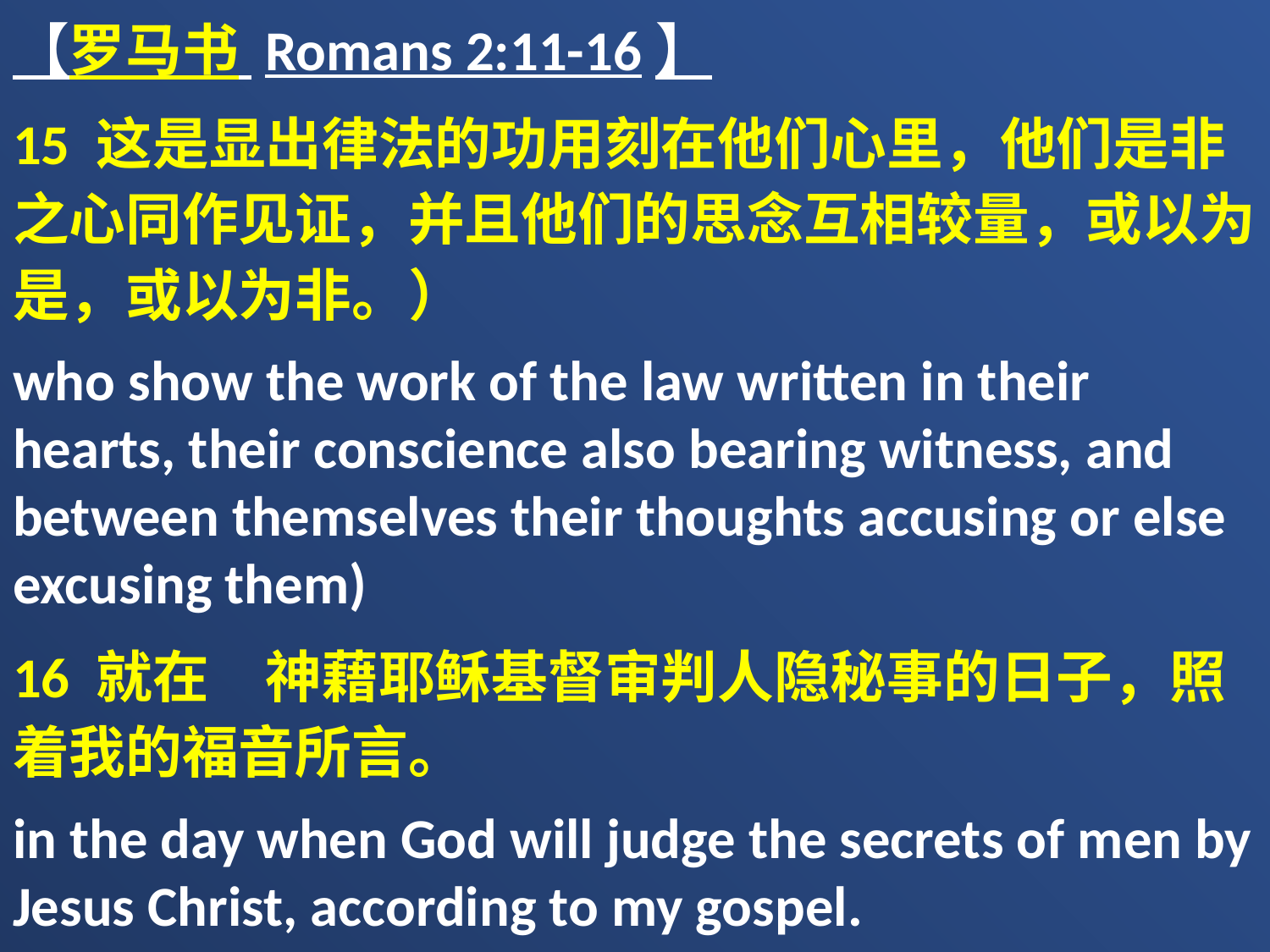

【罗马书 Romans 2:11-16】
15 这是显出律法的功用刻在他们心里，他们是非之心同作见证，并且他们的思念互相较量，或以为是，或以为非。）
who show the work of the law written in their hearts, their conscience also bearing witness, and between themselves their thoughts accusing or else excusing them)
16 就在　神藉耶稣基督审判人隐秘事的日子，照着我的福音所言。
in the day when God will judge the secrets of men by Jesus Christ, according to my gospel.